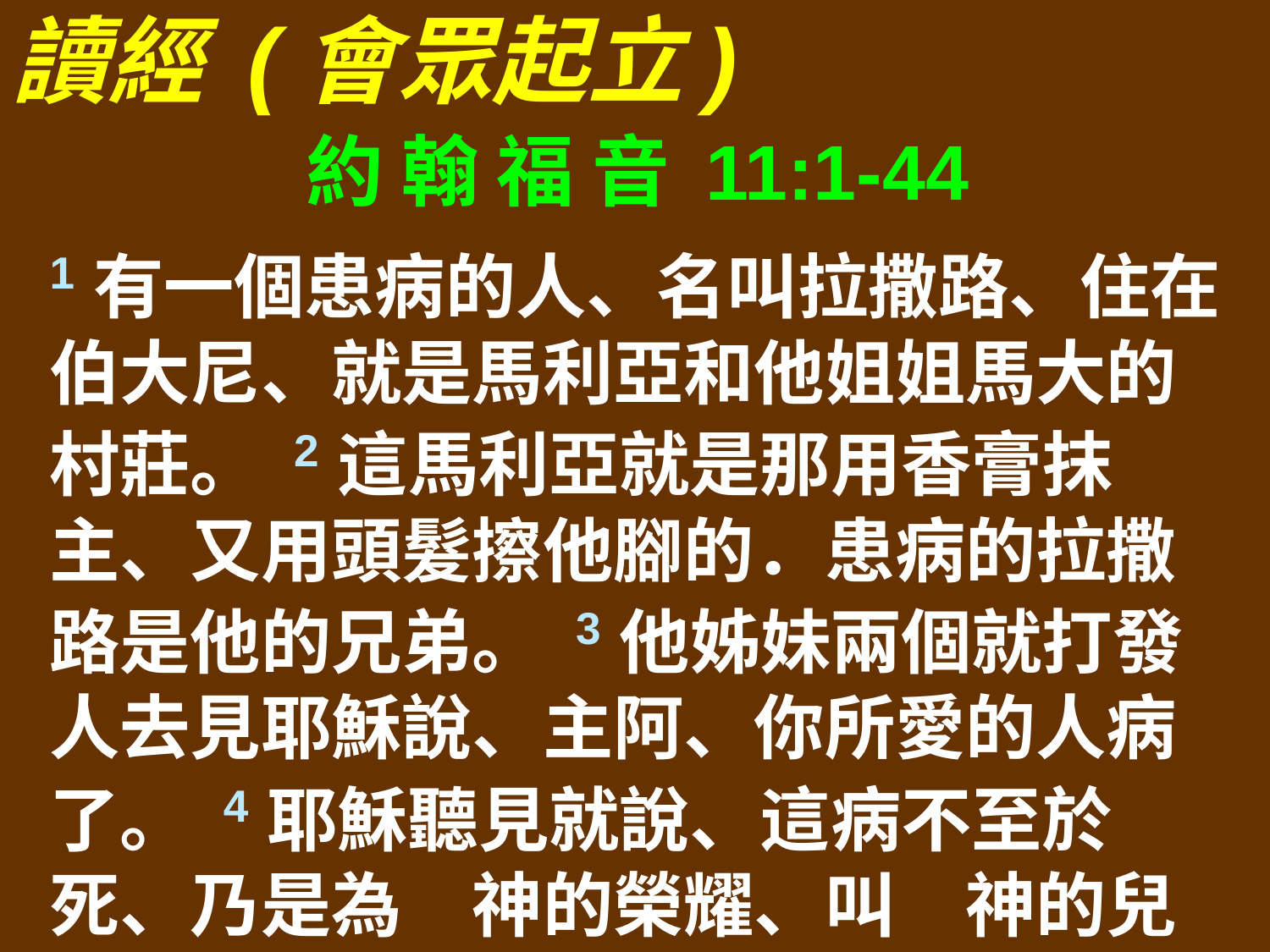

讀經 (會眾起立)
約 翰 福 音 11:1-44
1有一個患病的人、名叫拉撒路、住在伯大尼、就是馬利亞和他姐姐馬大的村莊。 2這馬利亞就是那用香膏抹主、又用頭髮擦他腳的．患病的拉撒路是他的兄弟。 3他姊妹兩個就打發人去見耶穌說、主阿、你所愛的人病了。 4耶穌聽見就說、這病不至於死、乃是為　神的榮耀、叫　神的兒子因此得榮耀。